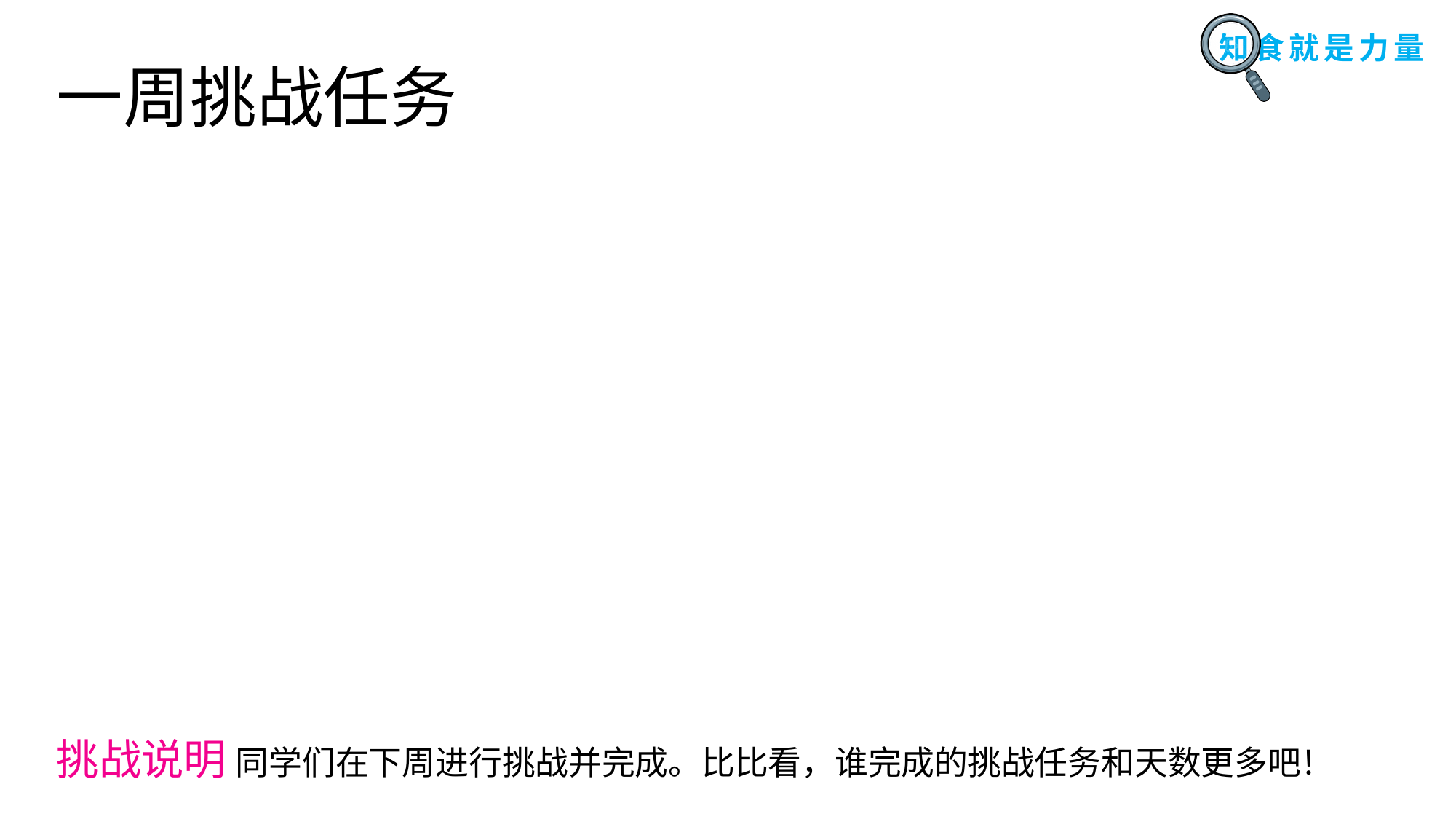

一周挑战任务
|  |  |  |  |  |  |  |  |
| --- | --- | --- | --- | --- | --- | --- | --- |
|  |  |  |  |  |  |  |  |
|  |  |  |  |  |  |  |  |
| --- | --- | --- | --- | --- | --- | --- | --- |
|  |  |  |  |  |  |  |  |
挑战说明 同学们在下周进行挑战并完成。比比看，谁完成的挑战任务和天数更多吧！